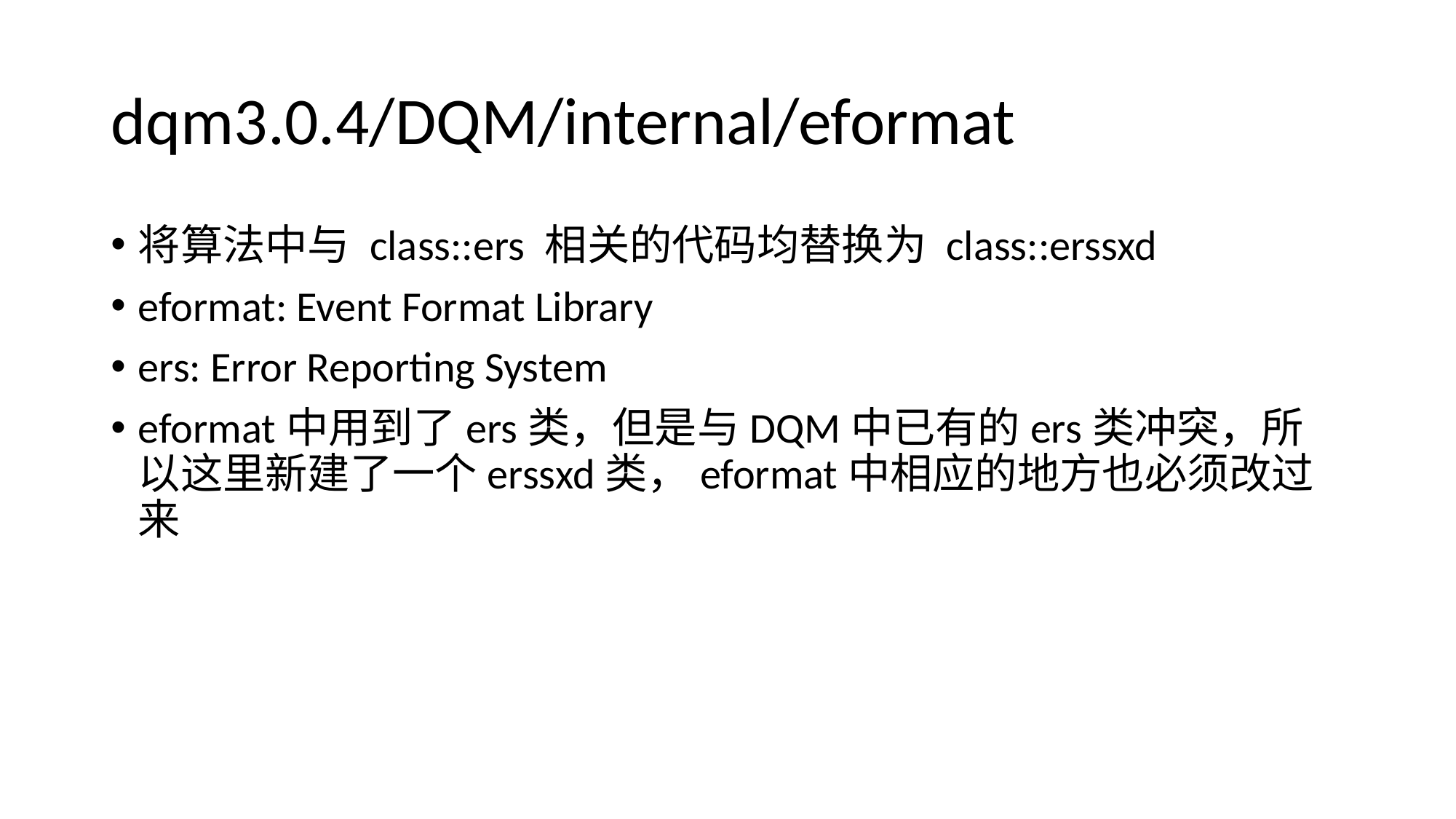

# dqm3.0.4/DQM/internal/eformat
将算法中与 class::ers 相关的代码均替换为 class::erssxd
eformat: Event Format Library
ers: Error Reporting System
eformat中用到了ers类，但是与DQM中已有的ers类冲突，所以这里新建了一个erssxd类，eformat中相应的地方也必须改过来